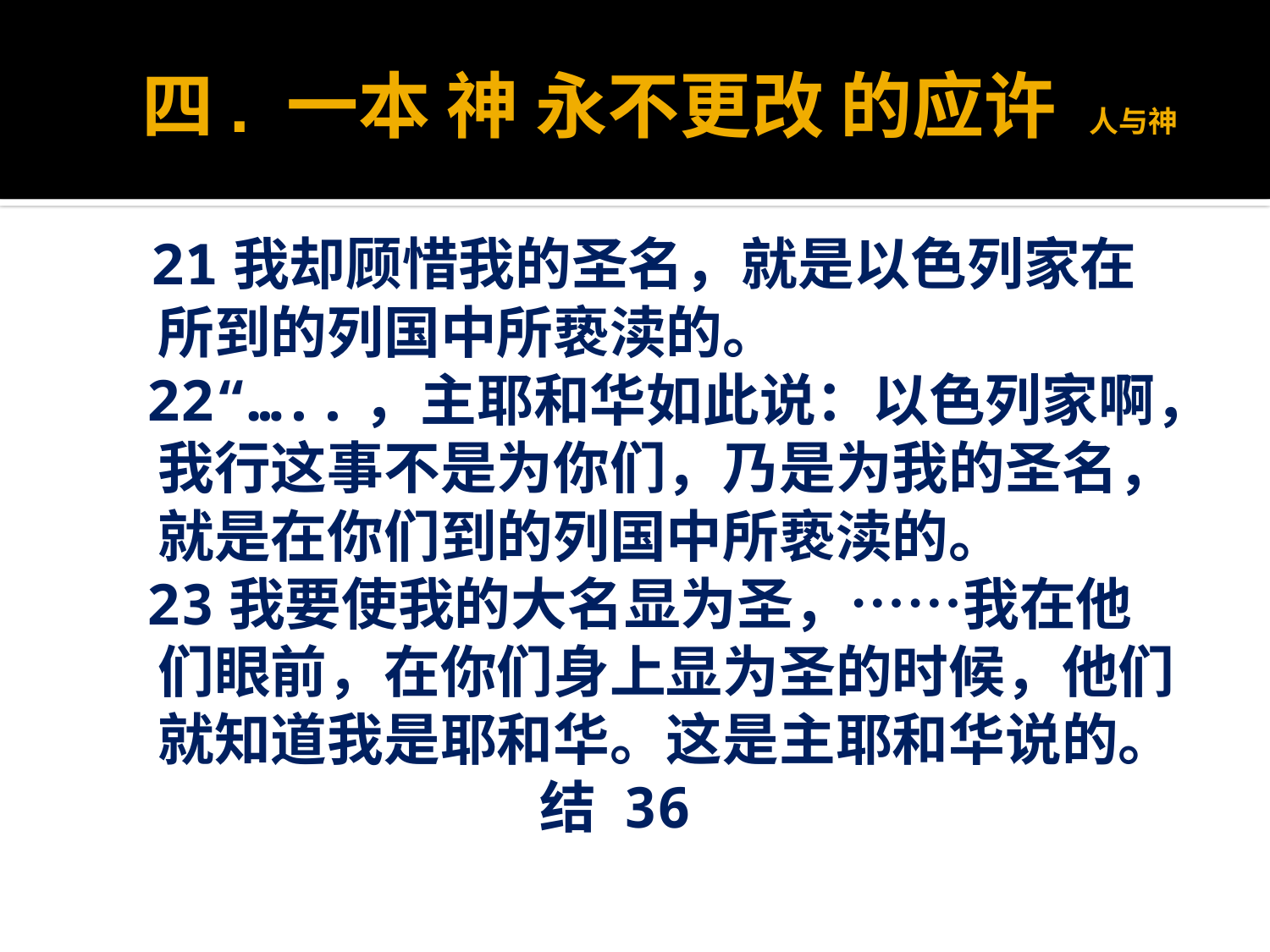

# 四. 一本 神 永不更改 的应许  人与神
 21我却顾惜我的圣名，就是以色列家在所到的列国中所亵渎的。
 22“…..，主耶和华如此说：以色列家啊，我行这事不是为你们，乃是为我的圣名，就是在你们到的列国中所亵渎的。
 23我要使我的大名显为圣，……我在他们眼前，在你们身上显为圣的时候，他们就知道我是耶和华。这是主耶和华说的。
                                结 36